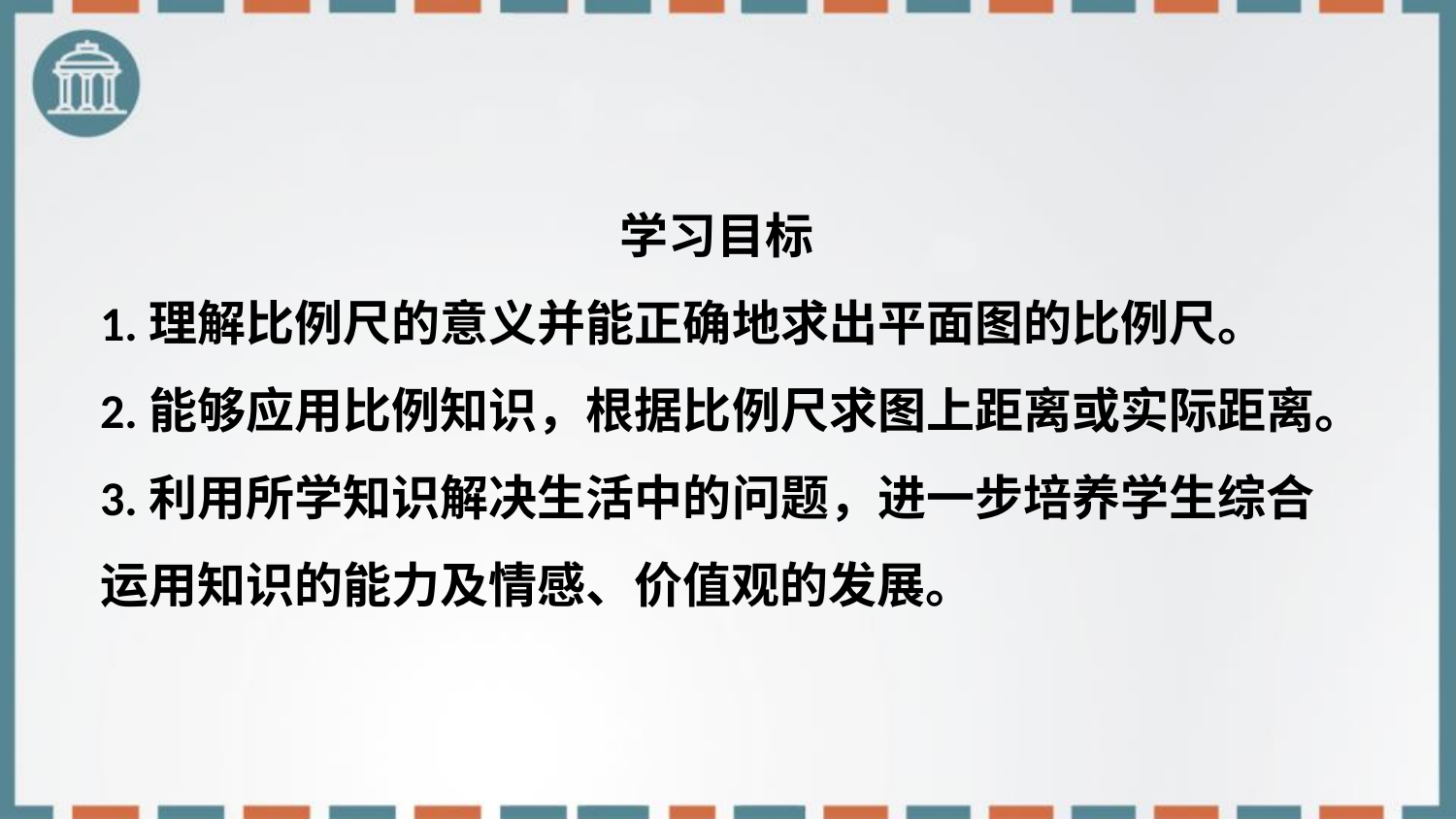

学习目标
1.理解比例尺的意义并能正确地求出平面图的比例尺。
2.能够应用比例知识，根据比例尺求图上距离或实际距离。
3.利用所学知识解决生活中的问题，进一步培养学生综合运用知识的能力及情感、价值观的发展。